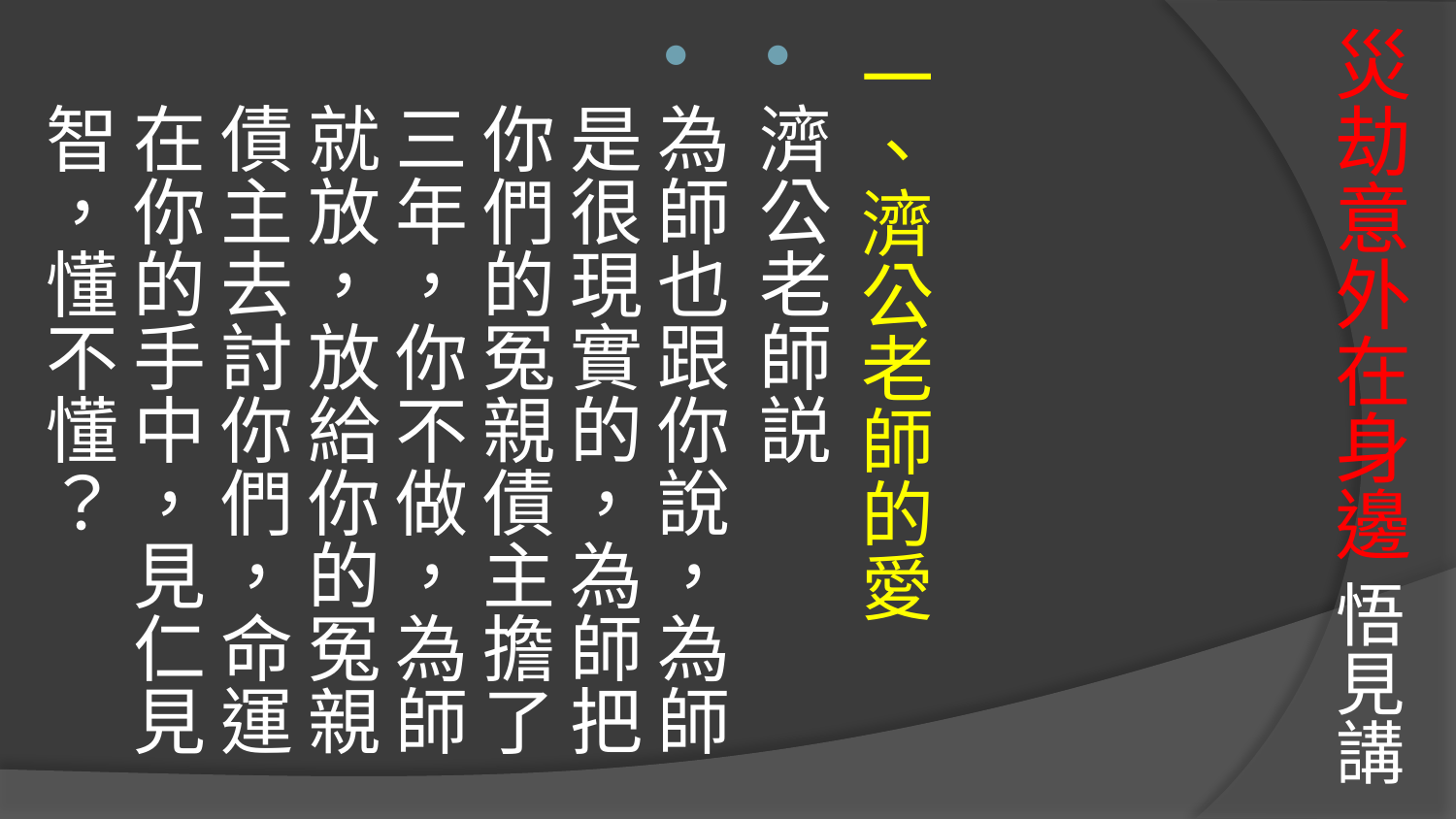

# 災劫意外在身邊 悟見講
一、濟公老師的愛
濟公老師説
為師也跟你說，為師是很現實的，為師把你們的冤親債主擔了三年，你不做，為師就放，放給你的冤親債主去討你們，命運在你的手中，見仁見智，懂不懂？